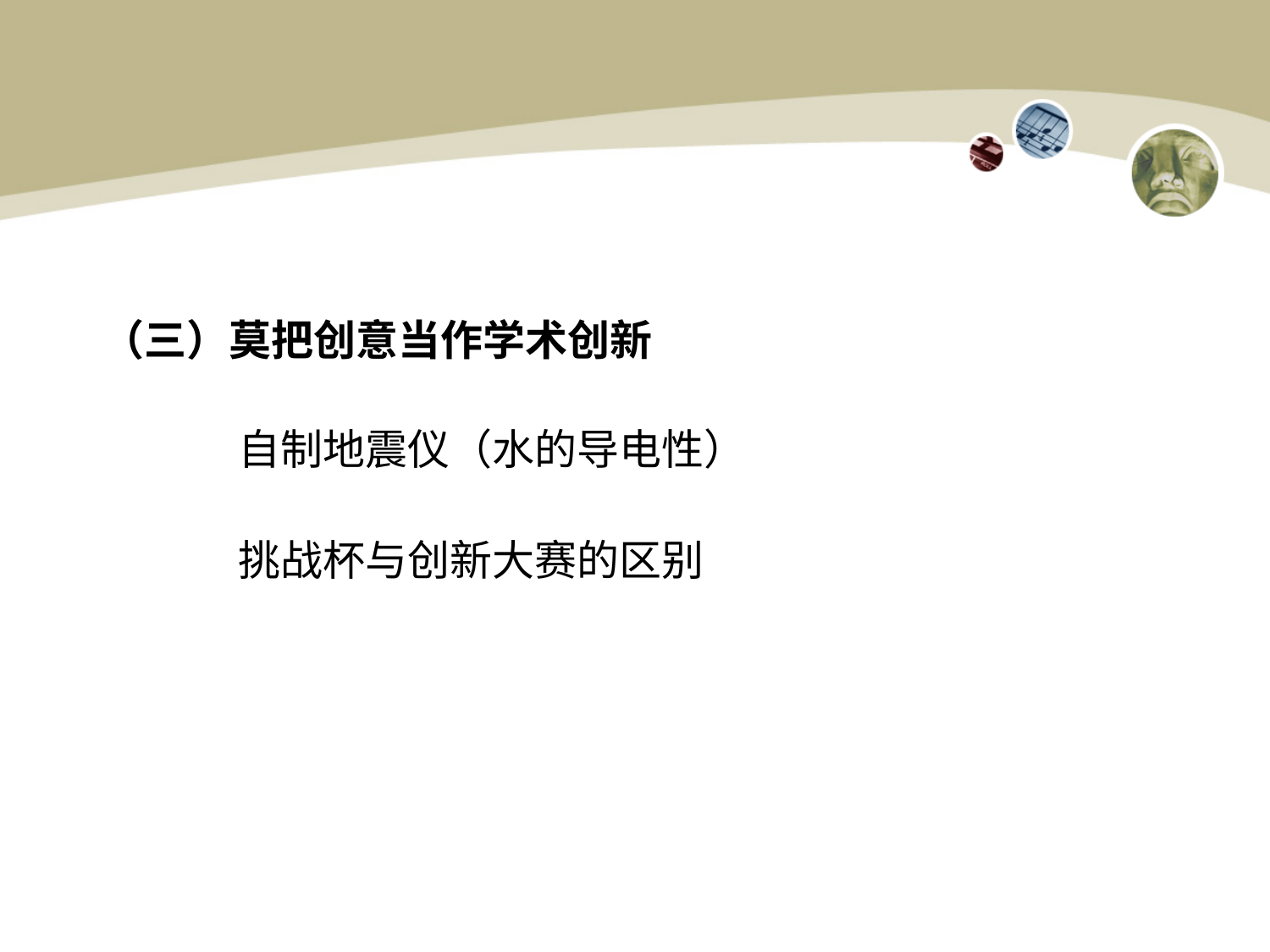

（三）莫把创意当作学术创新
自制地震仪（水的导电性）
挑战杯与创新大赛的区别